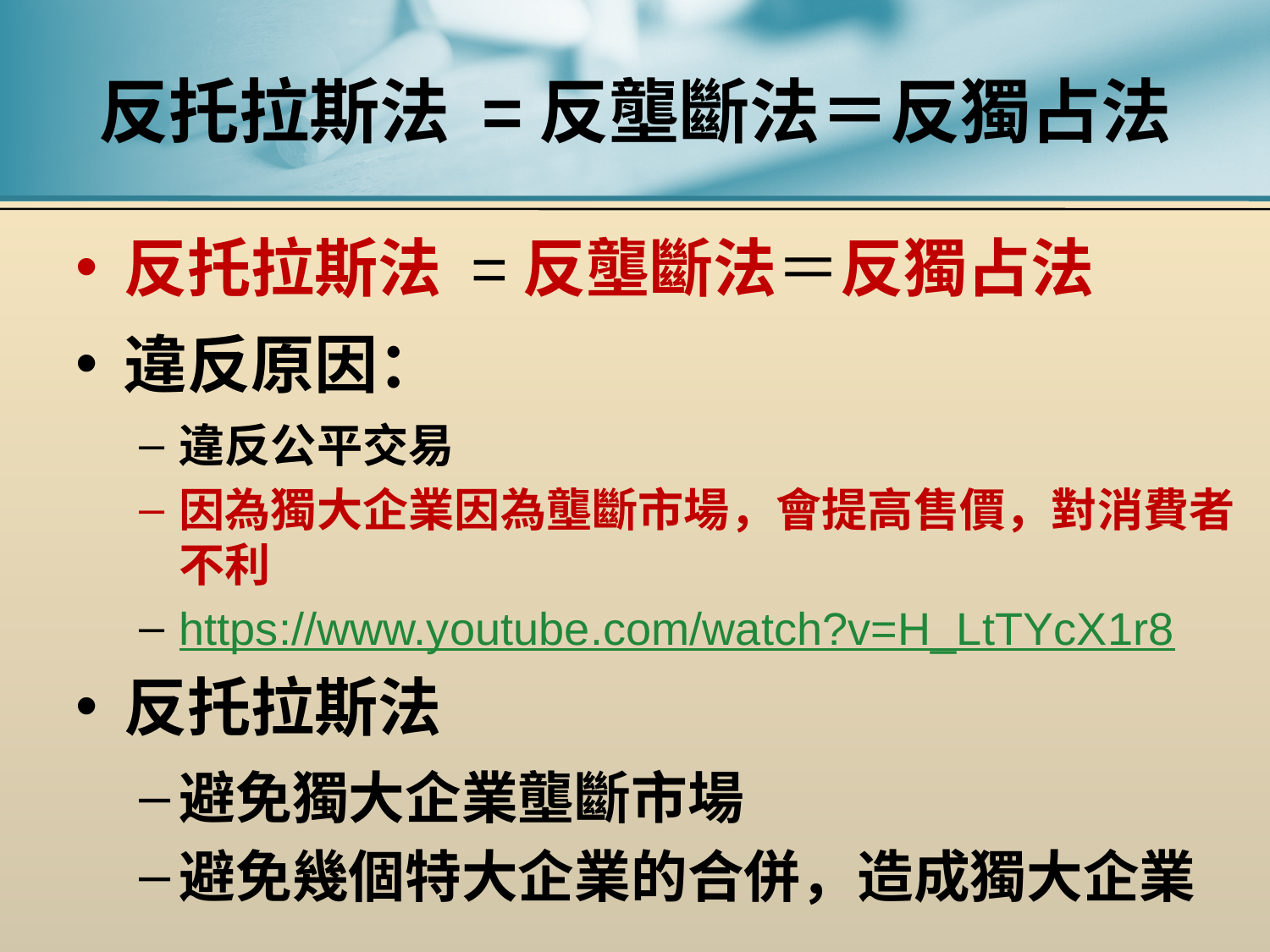

# 反托拉斯法 =反壟斷法＝反獨占法
反托拉斯法 =反壟斷法＝反獨占法
違反原因：
違反公平交易
因為獨大企業因為壟斷市場，會提高售價，對消費者不利
https://www.youtube.com/watch?v=H_LtTYcX1r8
反托拉斯法
避免獨大企業壟斷市場
避免幾個特大企業的合併，造成獨大企業